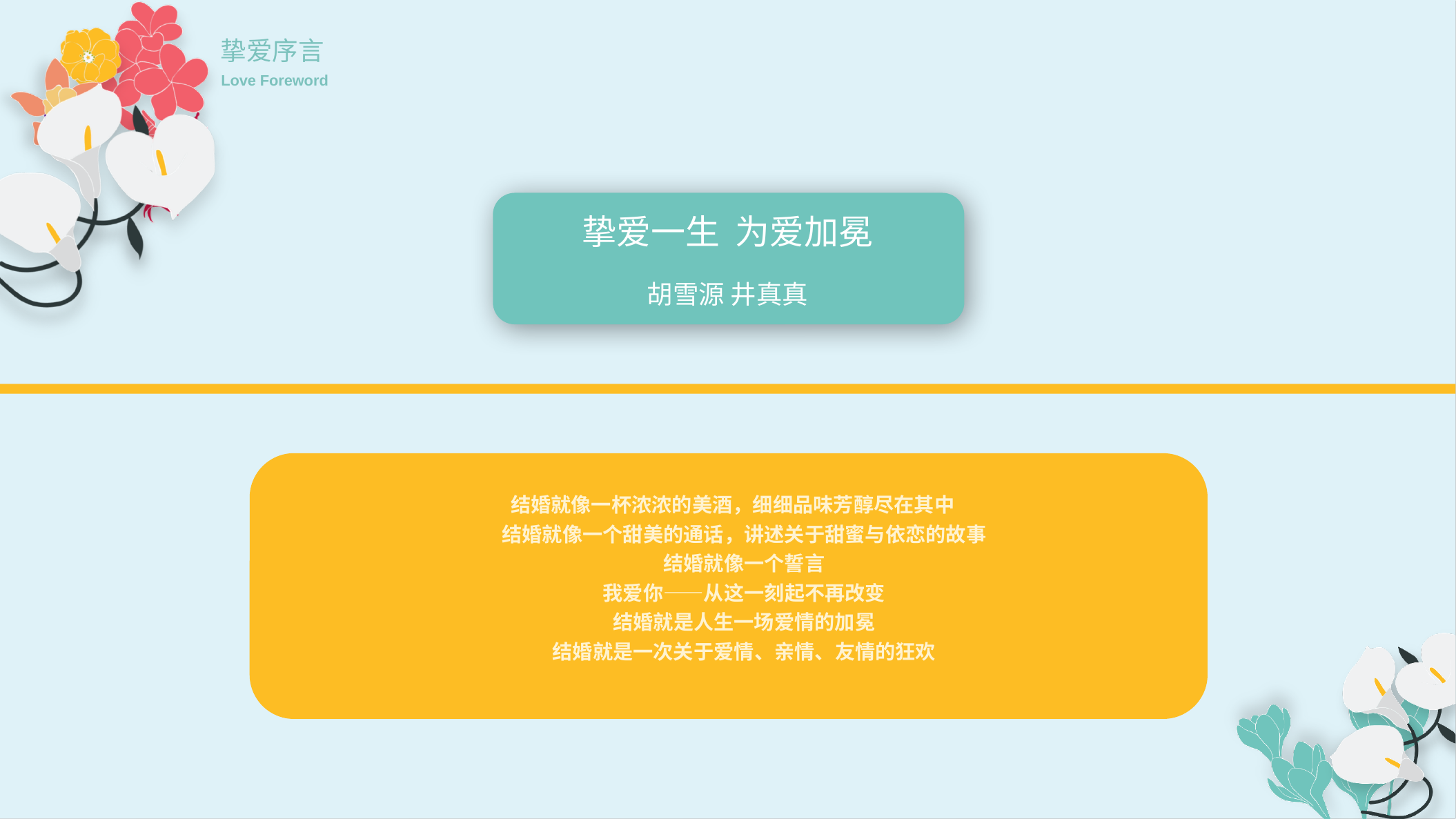

挚爱序言

Love Foreword

挚爱一生  为爱加冕

胡雪源 井真真

 结婚就像一杯浓浓的美酒，细细品味芳醇尽在其中
      结婚就像一个甜美的通话，讲述关于甜蜜与依恋的故事
      结婚就像一个誓言
      我爱你——从这一刻起不再改变
      结婚就是人生一场爱情的加冕
      结婚就是一次关于爱情、亲情、友情的狂欢